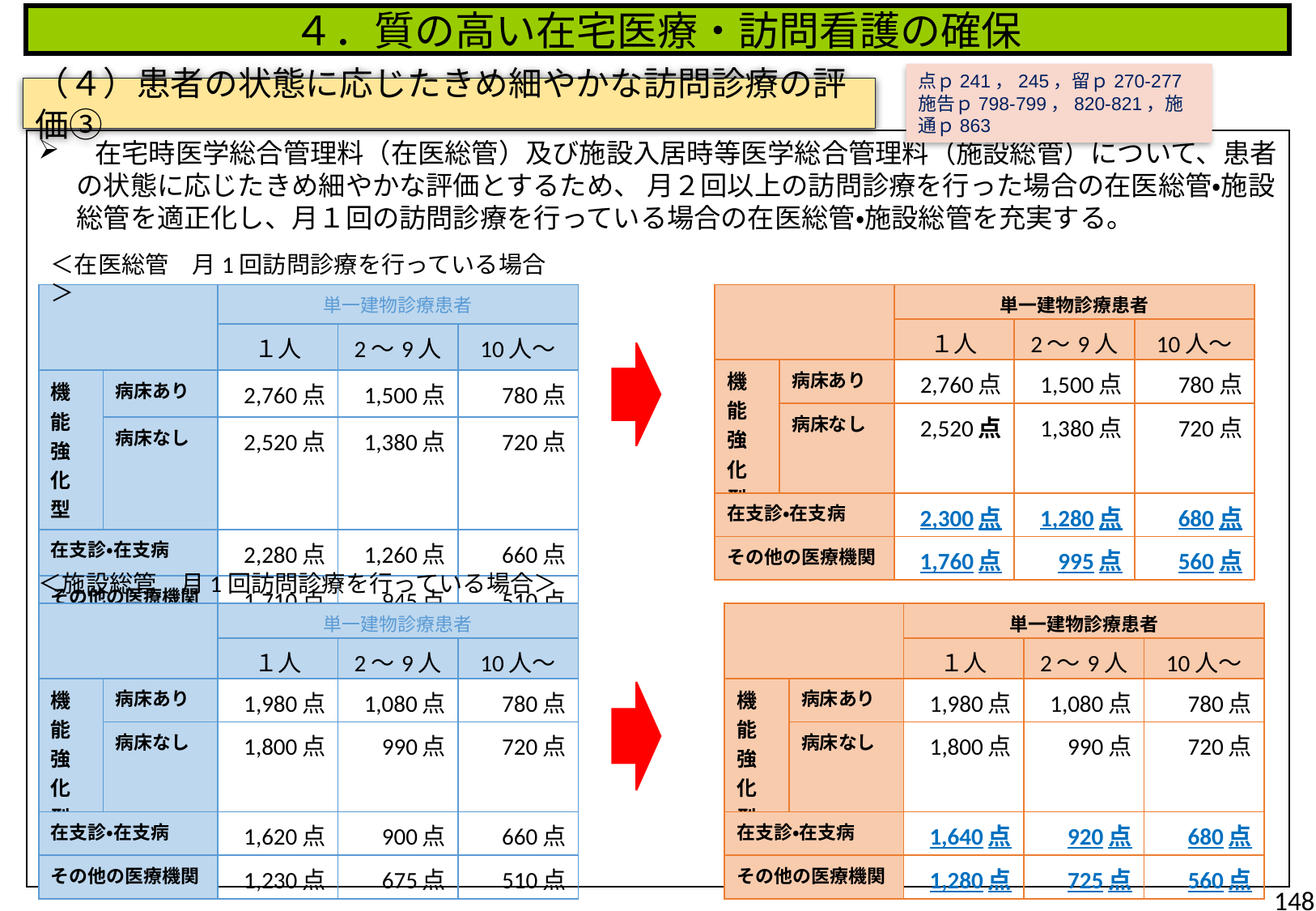

４．質の高い在宅医療・訪問看護の確保
点ｐ241，245，留ｐ270-277
施告ｐ798-799，820-821，施通ｐ863
（４）患者の状態に応じたきめ細やかな訪問診療の評価③
  在宅時医学総合管理料（在医総管）及び施設入居時等医学総合管理料（施設総管）について、患者の状態に応じたきめ細やかな評価とするため、 月２回以上の訪問診療を行った場合の在医総管・施設総管を適正化し、月１回の訪問診療を行っている場合の在医総管・施設総管を充実する。

＜在医総管　月1回訪問診療を行っている場合＞
|  |  | 単一建物診療患者 |  |  |
| --- | --- | --- | --- | --- |
|  |  | １人 | 2～9人 | 10人～ |
| 機能 強化型 | 病床あり | 2,760点 | 1,500点 | 780点 |
|  | 病床なし | 2,520点 | 1,380点 | 720点 |
| 在支診・在支病 |  | 2,280点 | 1,260点 | 660点 |
| その他の医療機関 |  | 1,710点 | 945点 | 510点 |
|  |  | 単一建物診療患者 |  |  |
| --- | --- | --- | --- | --- |
|  |  | １人 | 2～9人 | 10人～ |
| 機能 強化型 | 病床あり | 2,760点 | 1,500点 | 780点 |
|  | 病床なし | 2,520点 | 1,380点 | 720点 |
| 在支診・在支病 |  | 2,300点 | 1,280点 | 680点 |
| その他の医療機関 |  | 1,760点 | 995点 | 560点 |

＜施設総管　月1回訪問診療を行っている場合＞
|  |  | 単一建物診療患者 |  |  |
| --- | --- | --- | --- | --- |
|  |  | １人 | 2～9人 | 10人～ |
| 機能 強化型 | 病床あり | 1,980点 | 1,080点 | 780点 |
|  | 病床なし | 1,800点 | 990点 | 720点 |
| 在支診・在支病 |  | 1,620点 | 900点 | 660点 |
| その他の医療機関 |  | 1,230点 | 675点 | 510点 |
|  |  | 単一建物診療患者 |  |  |
| --- | --- | --- | --- | --- |
|  |  | １人 | 2～9人 | 10人～ |
| 機能 強化型 | 病床あり | 1,980点 | 1,080点 | 780点 |
|  | 病床なし | 1,800点 | 990点 | 720点 |
| 在支診・在支病 |  | 1,640点 | 920点 | 680点 |
| その他の医療機関 |  | 1,280点 | 725点 | 560点 |

148